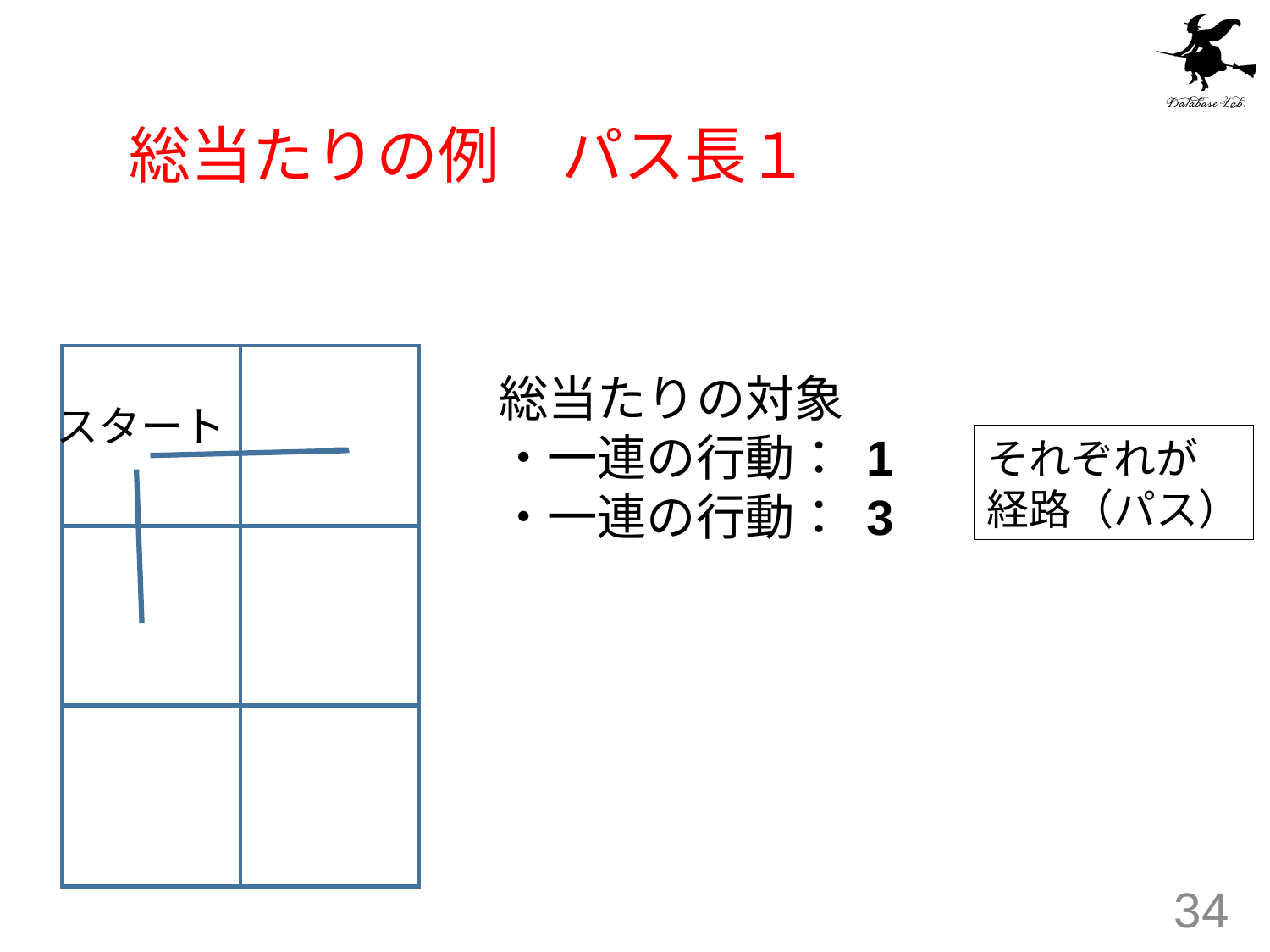

# 総当たりの例　パス長１

スタート

総当たりの対象
・一連の行動： 1
・一連の行動： 3
それぞれが
経路（パス）

34